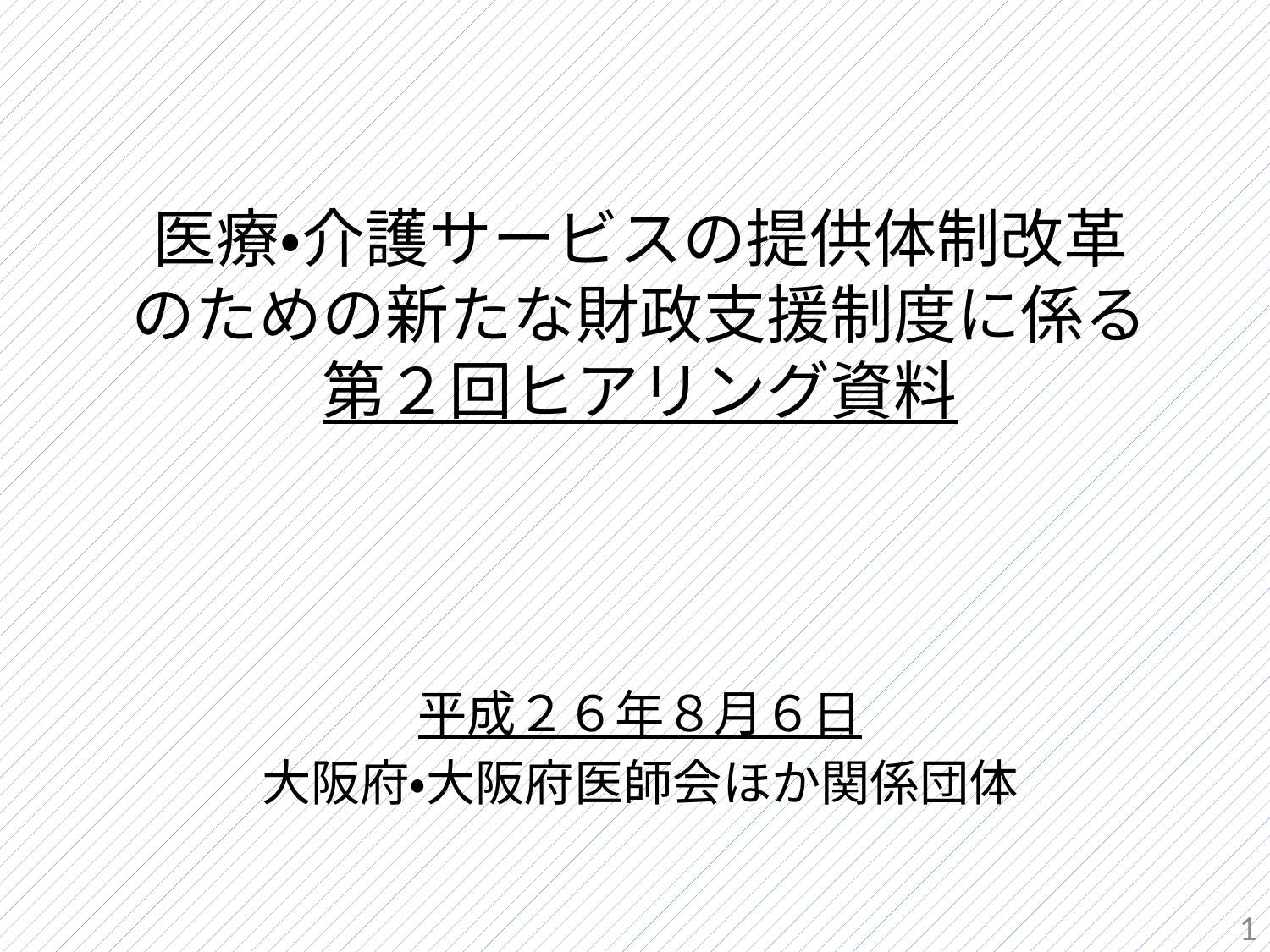

# 医療・介護サービスの提供体制改革 のための新たな財政支援制度に係る 第２回ヒアリング資料
平成２６年８月６日
大阪府・大阪府医師会ほか関係団体

1